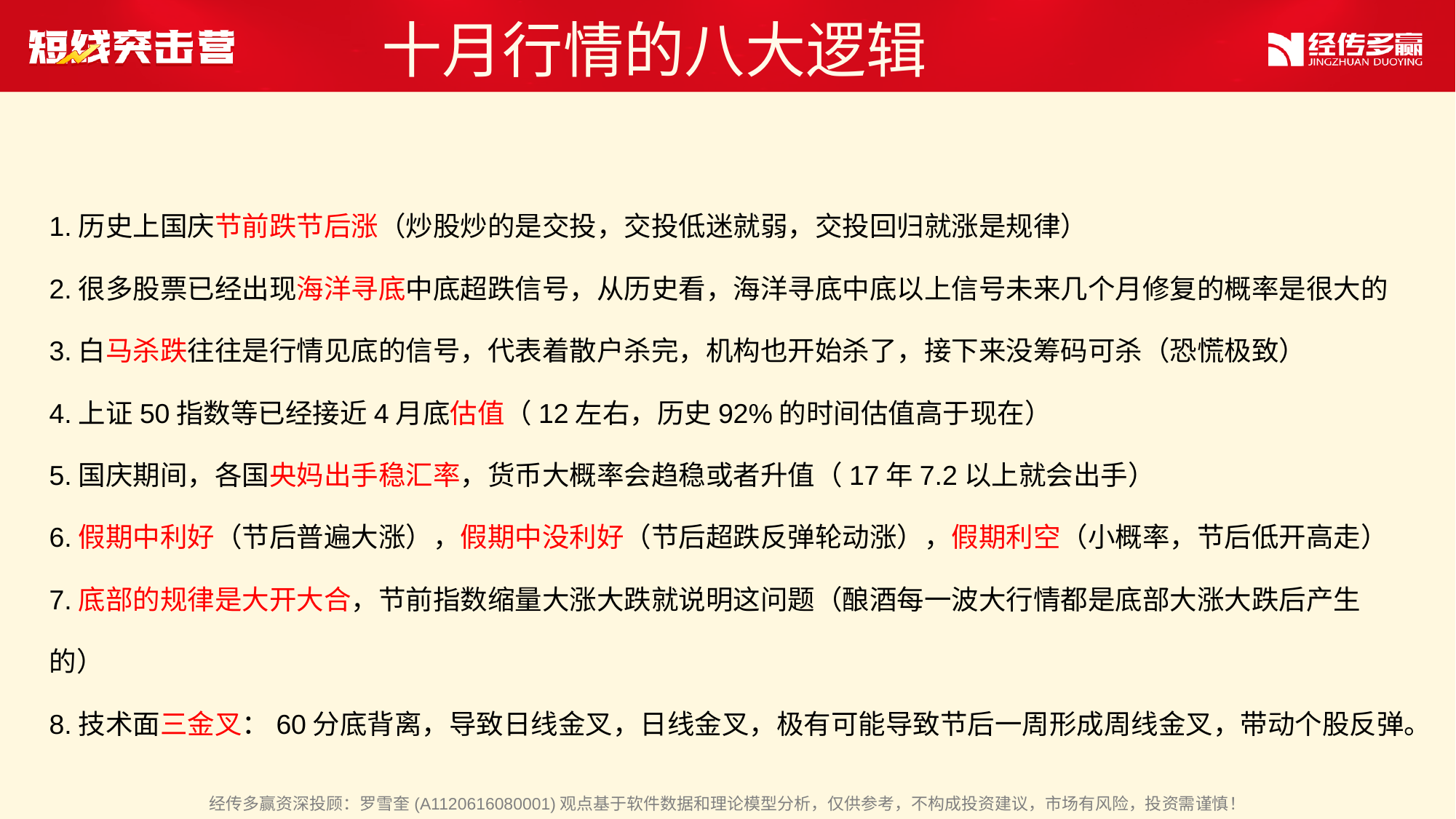

十月行情的八大逻辑
1.历史上国庆节前跌节后涨（炒股炒的是交投，交投低迷就弱，交投回归就涨是规律）
2.很多股票已经出现海洋寻底中底超跌信号，从历史看，海洋寻底中底以上信号未来几个月修复的概率是很大的
3.白马杀跌往往是行情见底的信号，代表着散户杀完，机构也开始杀了，接下来没筹码可杀（恐慌极致）
4.上证50指数等已经接近4月底估值（12左右，历史92%的时间估值高于现在）
5.国庆期间，各国央妈出手稳汇率，货币大概率会趋稳或者升值（17年7.2以上就会出手）
6.假期中利好（节后普遍大涨），假期中没利好（节后超跌反弹轮动涨），假期利空（小概率，节后低开高走）
7.底部的规律是大开大合，节前指数缩量大涨大跌就说明这问题（酿酒每一波大行情都是底部大涨大跌后产生的）
8.技术面三金叉：60分底背离，导致日线金叉，日线金叉，极有可能导致节后一周形成周线金叉，带动个股反弹。